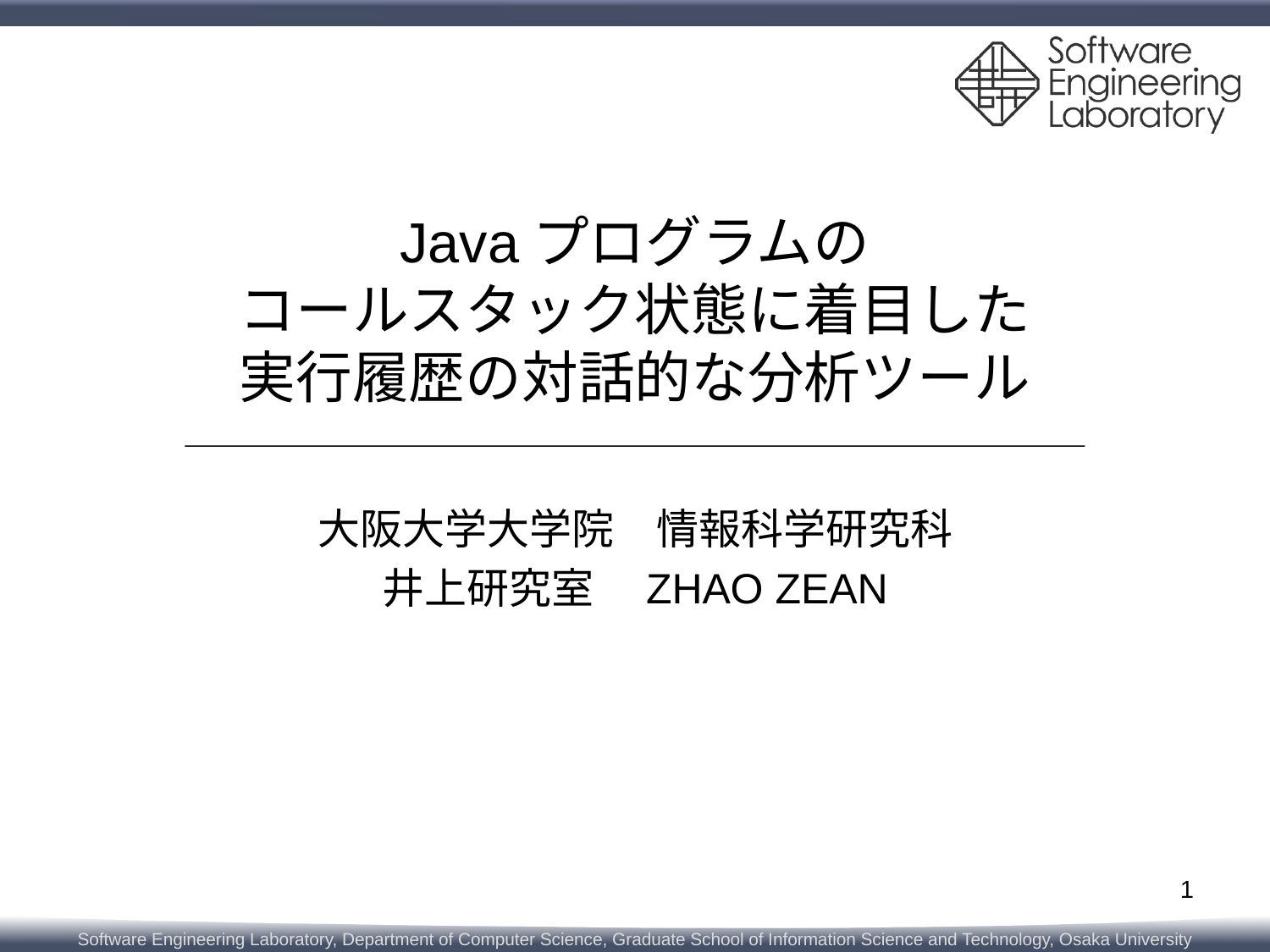

# Javaプログラムの コールスタック状態に着目した 実行履歴の対話的な分析ツール
大阪大学大学院　情報科学研究科
井上研究室　ZHAO ZEAN
1